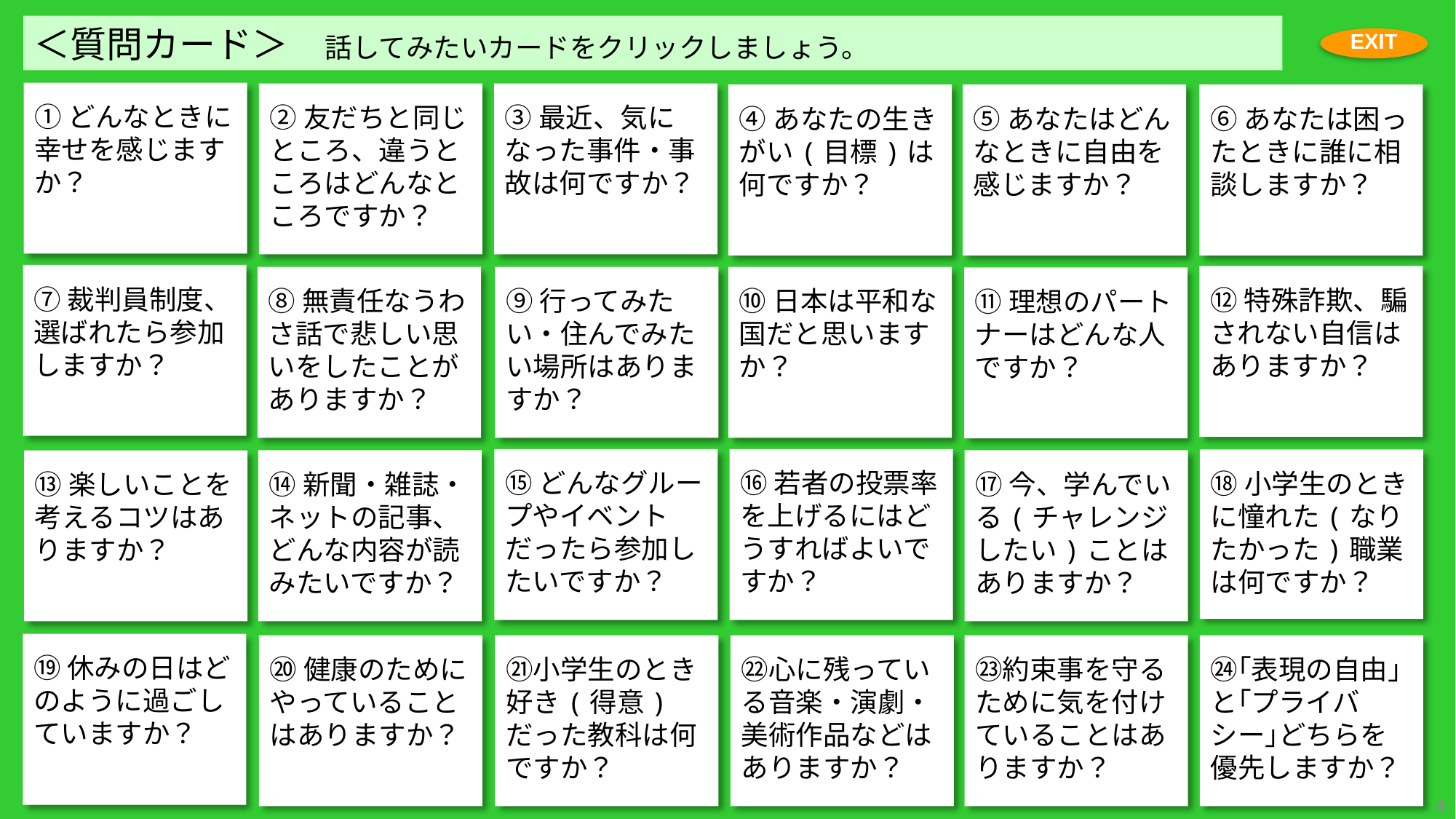

＜質問カード＞　話してみたいカードをクリックしましょう。
EXIT
①どんなときに幸せを感じますか？
③最近、気になった事件・事故は何ですか？

②友だちと同じところ、違うところはどんなところですか？

④あなたの生きがい(目標)は何ですか？
⑤あなたはどんなときに自由を感じますか？

⑥あなたは困ったときに誰に相談しますか？

⑦裁判員制度、
選ばれたら参加しますか？

⑫特殊詐欺、騙されない自信はありますか？

⑧無責任なうわさ話で悲しい思いをしたことがありますか？
⑨行ってみたい・住んでみたい場所はありますか？

⑩日本は平和な国だと思いますか？

⑪理想のパートナーはどんな人ですか？
⑮どんなグループやイベントだったら参加したいですか？

⑯若者の投票率を上げるにはどうすればよいですか？

⑱小学生のときに憧れた(なりたかった)職業は何ですか？

⑭新聞・雑誌・ネットの記事、どんな内容が読みたいですか？

⑰今、学んでいる(チャレンジしたい)ことはありますか？

⑬楽しいことを考えるコツはありますか？
⑲休みの日はどのように過ごしていますか？

⑳健康のためにやっていることはありますか？

㉑小学生のとき好き(得意)だった教科は何ですか？

㉒心に残っている音楽・演劇・
美術作品などはありますか？

㉓約束事を守るために気を付けていることはありますか？

㉔｢表現の自由｣と｢プライバシー｣どちらを優先しますか？

4